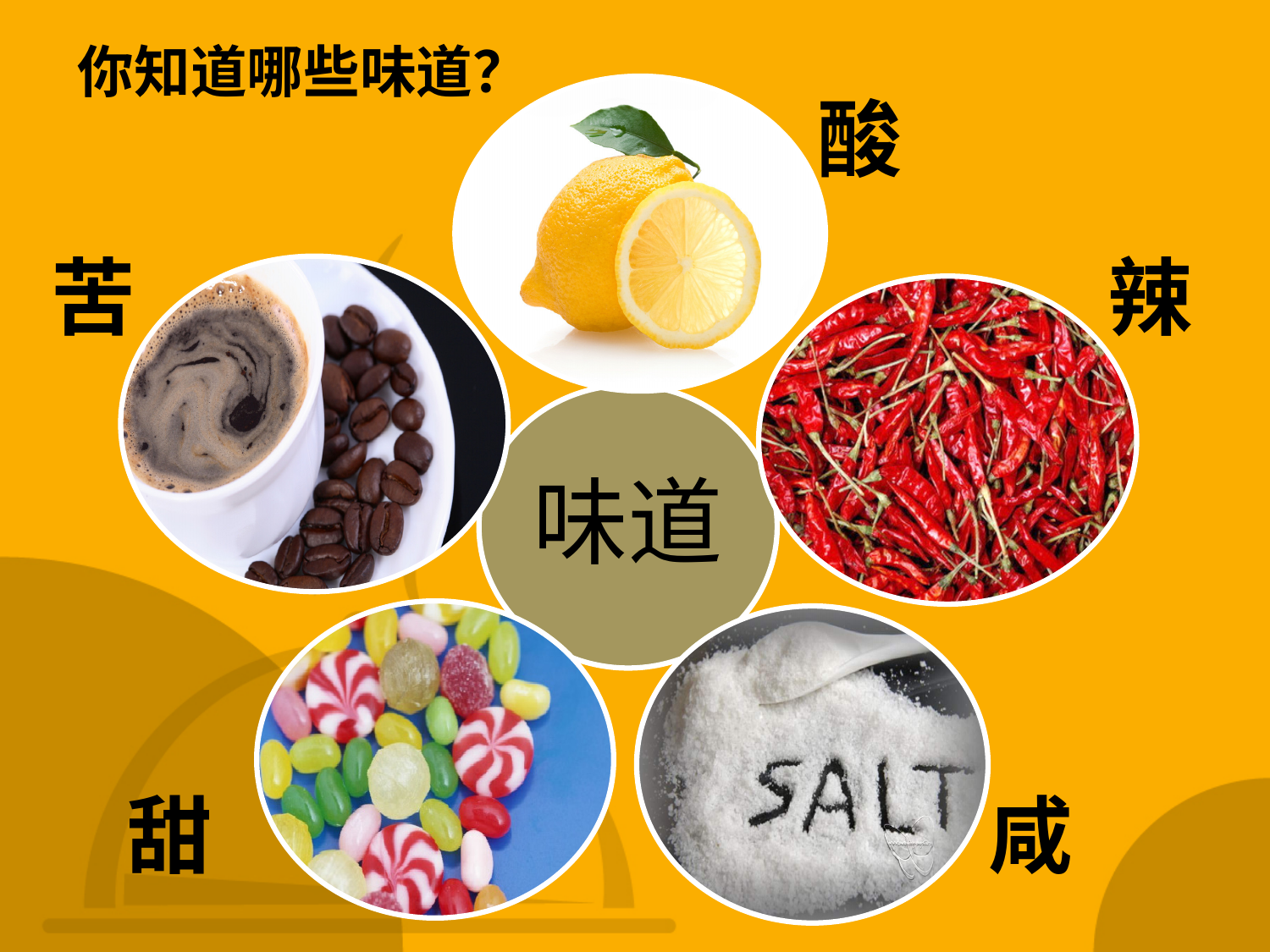

# 你知道哪些味道？
酸
味道

辣
苦
咸
甜